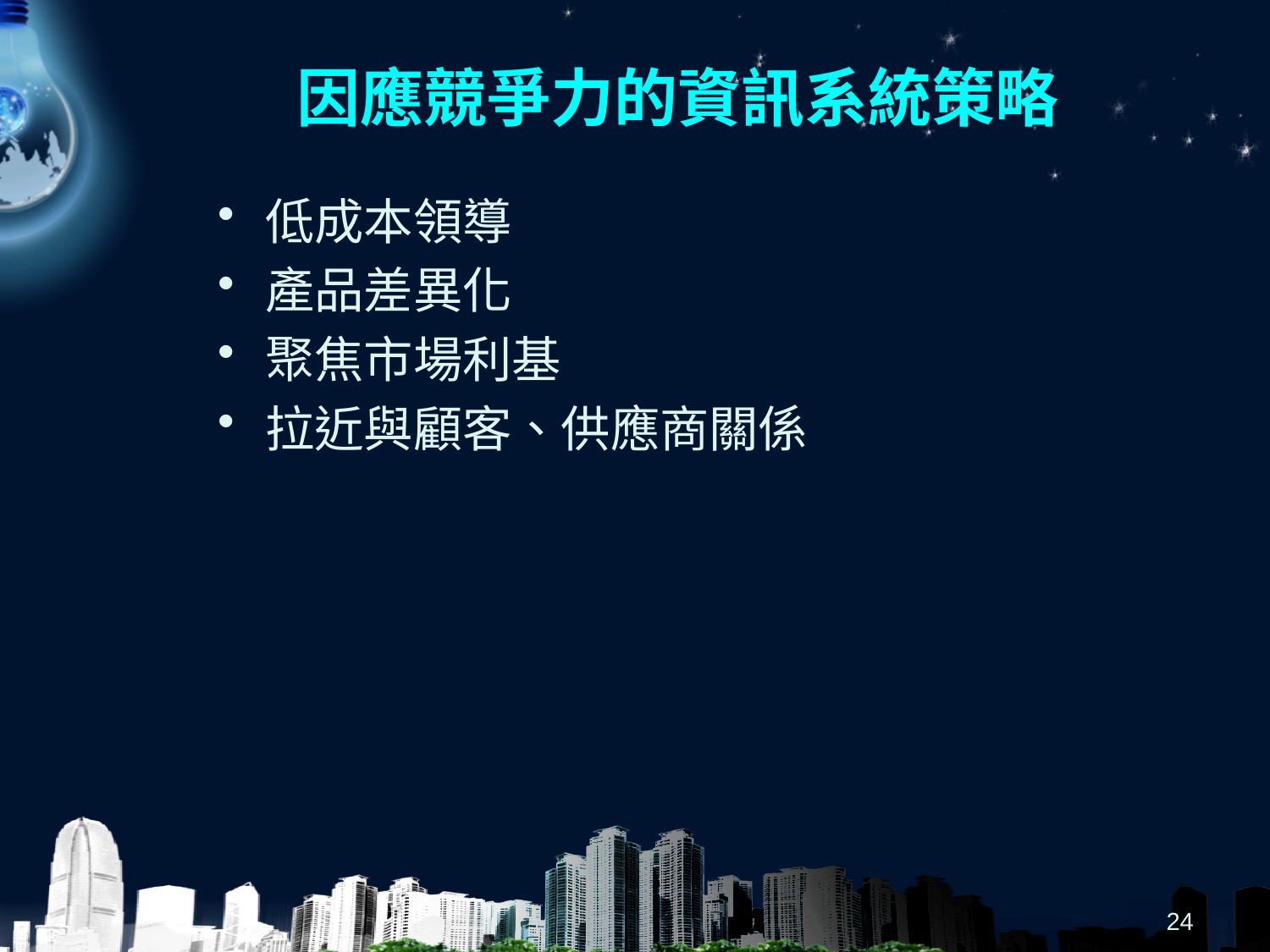

# 因應競爭力的資訊系統策略
低成本領導
產品差異化
聚焦市場利基
拉近與顧客、供應商關係

24